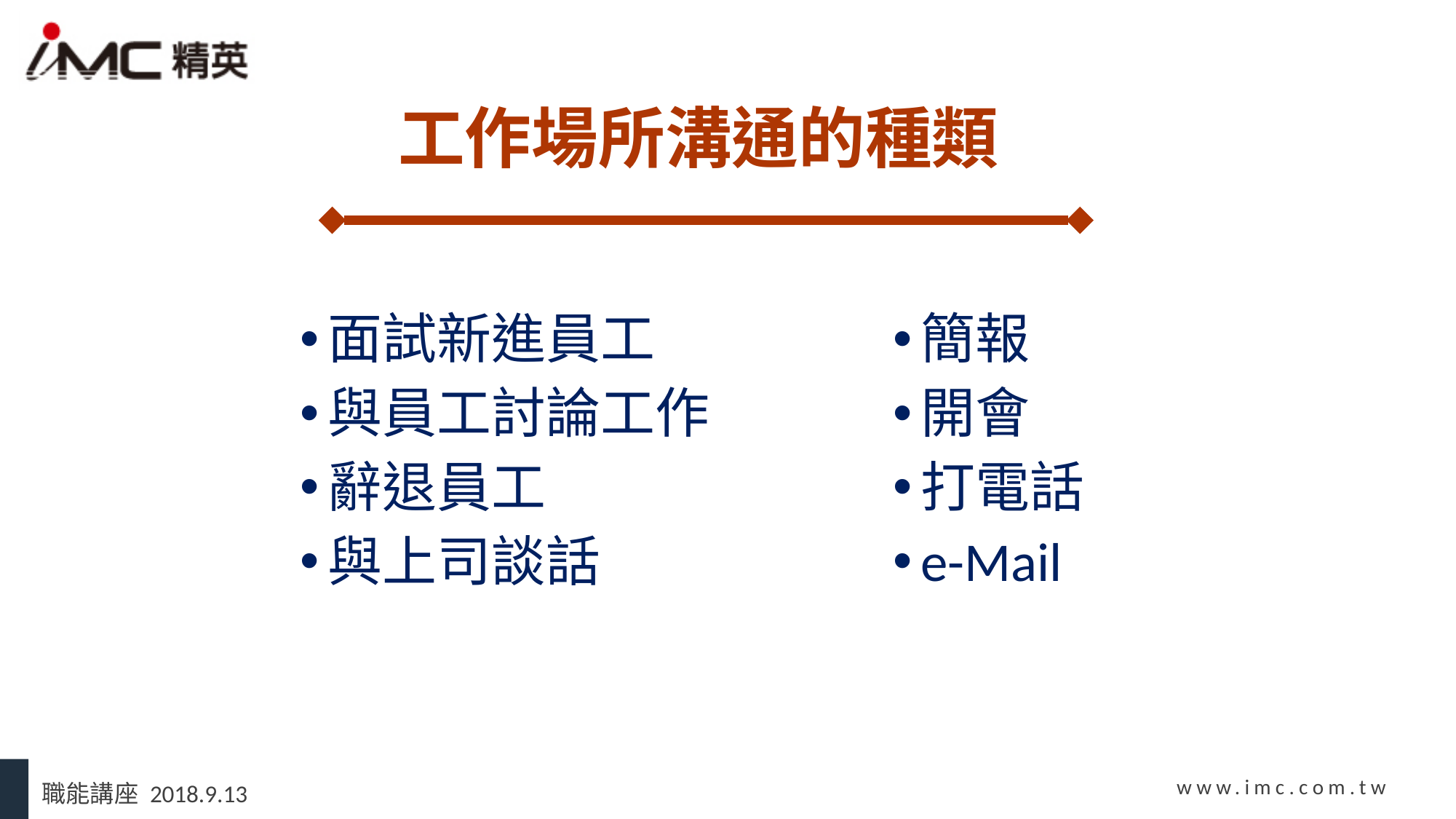

# 工作場所溝通的種類
面試新進員工
與員工討論工作
辭退員工
與上司談話
簡報
開會
打電話
e-Mail